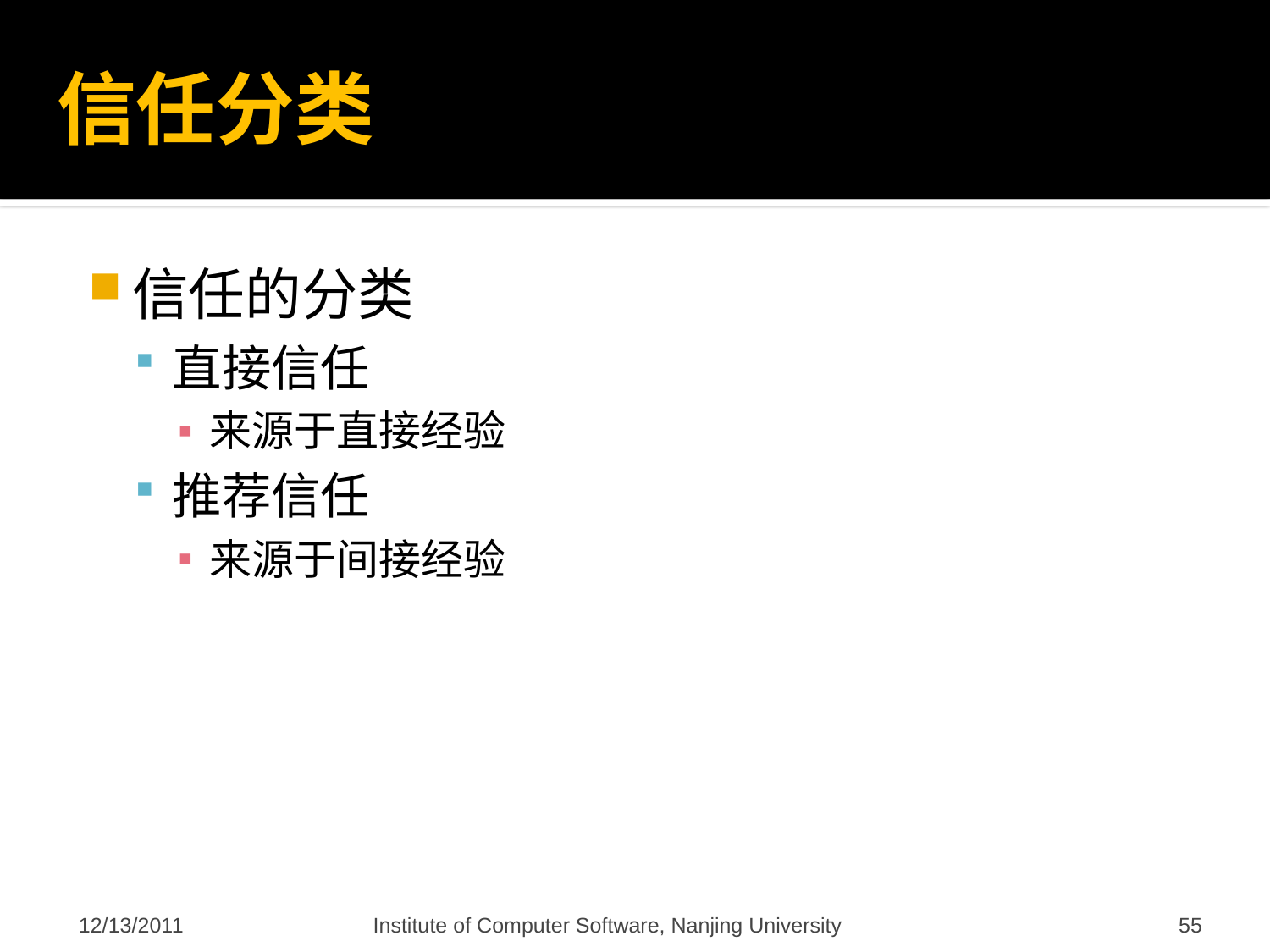

# 信任分类
信任的分类
直接信任
来源于直接经验
推荐信任
来源于间接经验
55
12/13/2011
Institute of Computer Software, Nanjing University
55